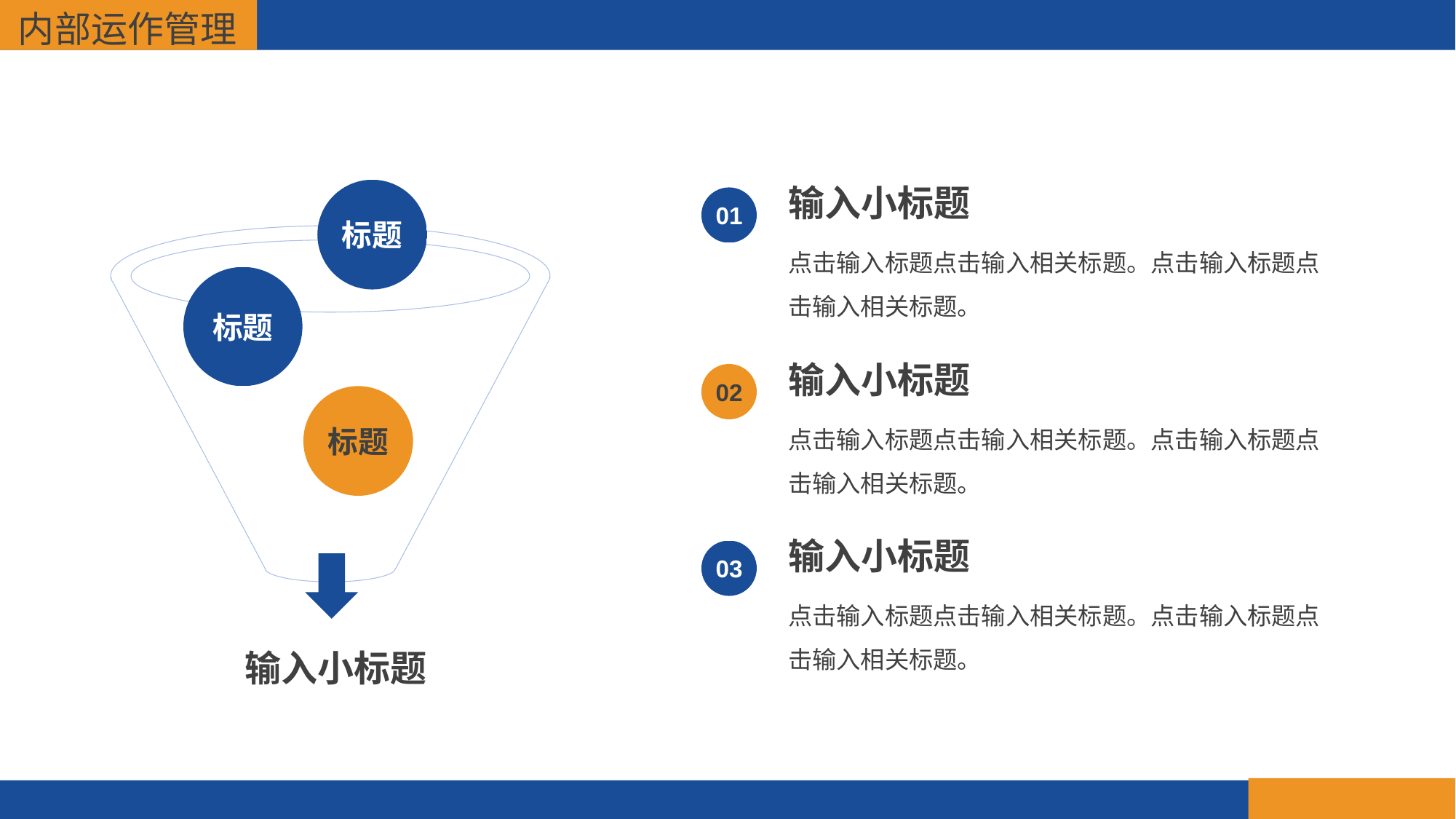

输入小标题
01
点击输入标题点击输入相关标题。点击输入标题点击输入相关标题。
标题

标题
标题

输入小标题
输入小标题
02
点击输入标题点击输入相关标题。点击输入标题点击输入相关标题。
输入小标题
03
点击输入标题点击输入相关标题。点击输入标题点击输入相关标题。